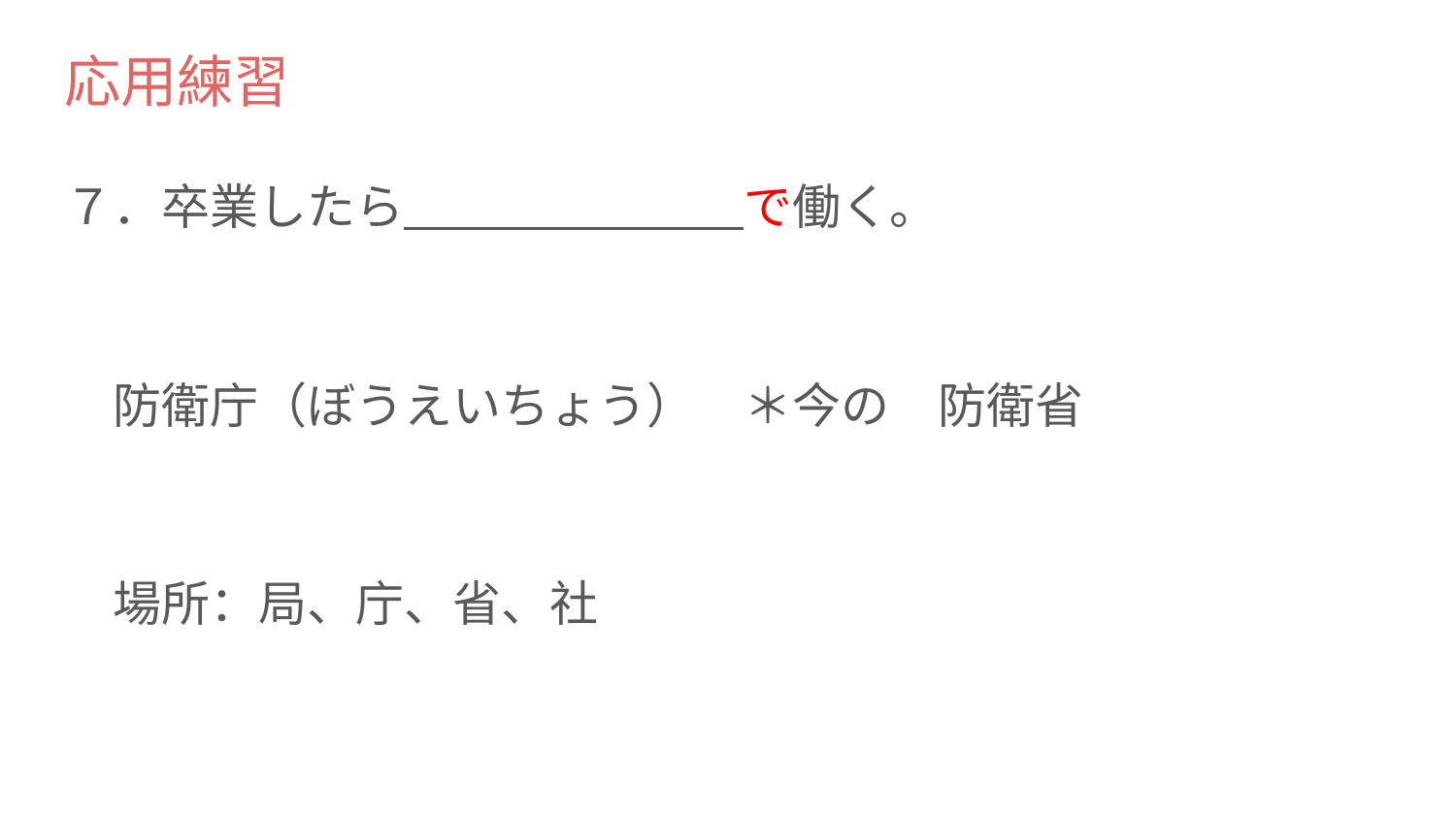

# 応用練習
７．卒業したら　　　　　　　で働く。

　防衛庁（ぼうえいちょう）　＊今の　防衛省

　場所：局、庁、省、社